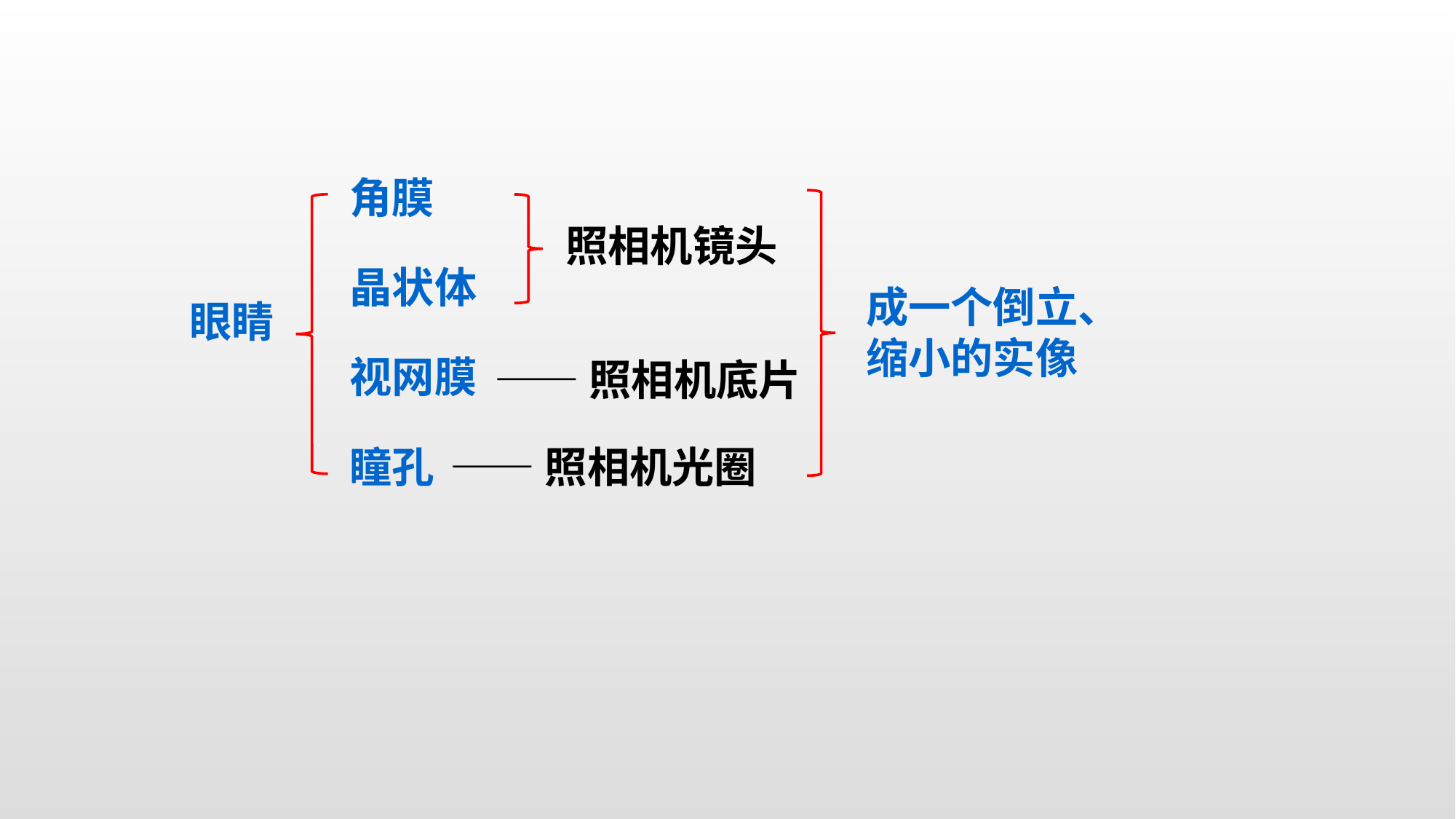

角膜

照相机镜头
晶状体
成一个倒立、缩小的实像
眼睛
视网膜
——照相机底片
瞳孔
——照相机光圈